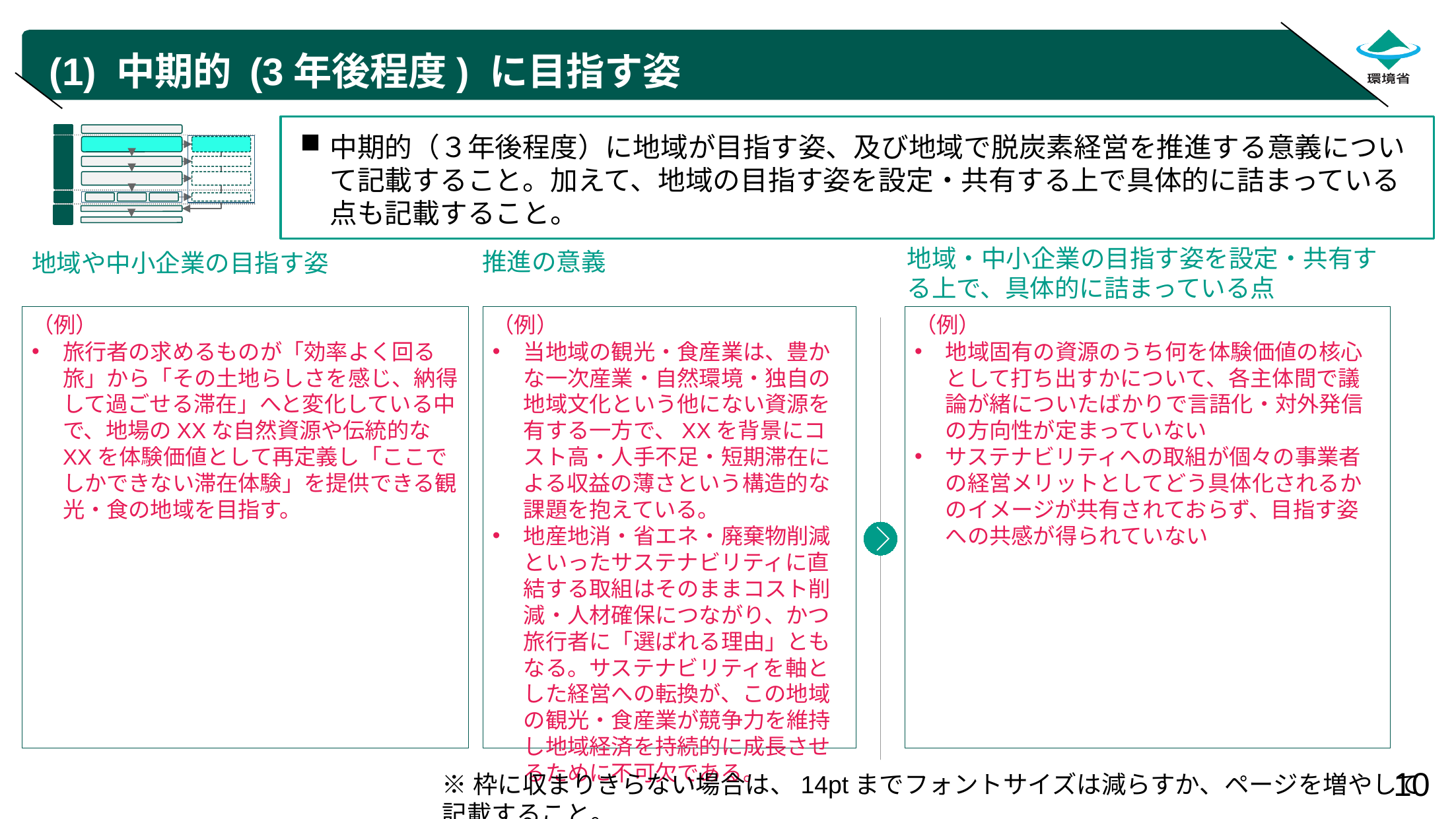

# (1) 中期的 (3年後程度) に目指す姿
中期的（３年後程度）に地域が目指す姿、及び地域で脱炭素経営を推進する意義について記載すること。加えて、地域の目指す姿を設定・共有する上で具体的に詰まっている点も記載すること。

地域・中小企業の目指す姿を設定・共有する上で、具体的に詰まっている点
推進の意義
地域や中小企業の目指す姿
（例）
旅行者の求めるものが「効率よく回る旅」から「その土地らしさを感じ、納得して過ごせる滞在」へと変化している中で、地場のXXな自然資源や伝統的なXXを体験価値として再定義し「ここでしかできない滞在体験」を提供できる観光・食の地域を目指す。
（例）
当地域の観光・食産業は、豊かな一次産業・自然環境・独自の地域文化という他にない資源を有する一方で、XXを背景にコスト高・人手不足・短期滞在による収益の薄さという構造的な課題を抱えている。
地産地消・省エネ・廃棄物削減といったサステナビリティに直結する取組はそのままコスト削減・人材確保につながり、かつ旅行者に「選ばれる理由」ともなる。サステナビリティを軸とした経営への転換が、この地域の観光・食産業が競争力を維持し地域経済を持続的に成長させるために不可欠である。
（例）
地域固有の資源のうち何を体験価値の核心として打ち出すかについて、各主体間で議論が緒についたばかりで言語化・対外発信の方向性が定まっていない
サステナビリティへの取組が個々の事業者の経営メリットとしてどう具体化されるかのイメージが共有されておらず、目指す姿への共感が得られていない

※枠に収まりきらない場合は、14ptまでフォントサイズは減らすか、ページを増やして記載すること。